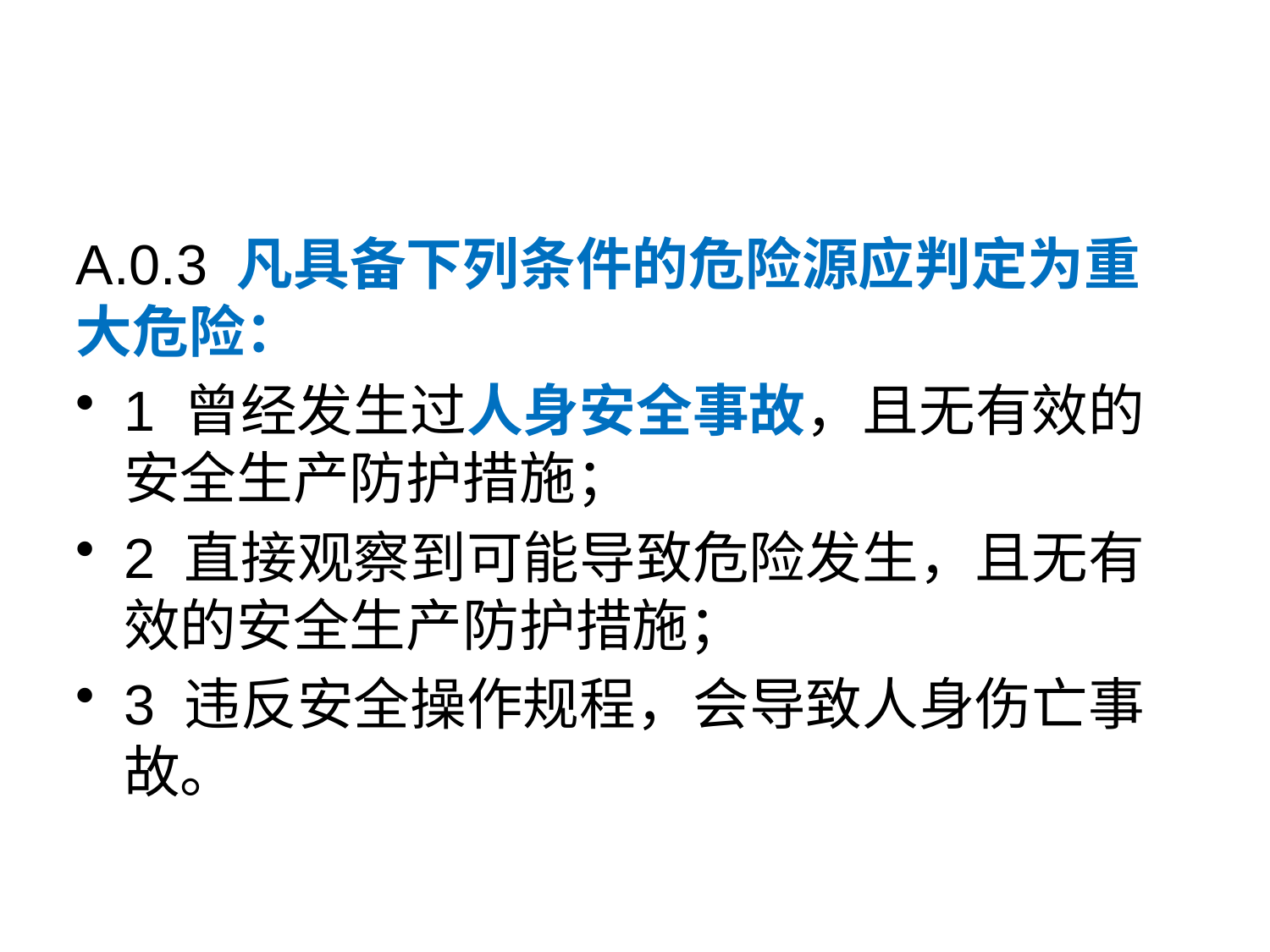

#
A.0.3 凡具备下列条件的危险源应判定为重大危险：
1 曾经发生过人身安全事故，且无有效的安全生产防护措施；
2 直接观察到可能导致危险发生，且无有效的安全生产防护措施；
3 违反安全操作规程，会导致人身伤亡事故。